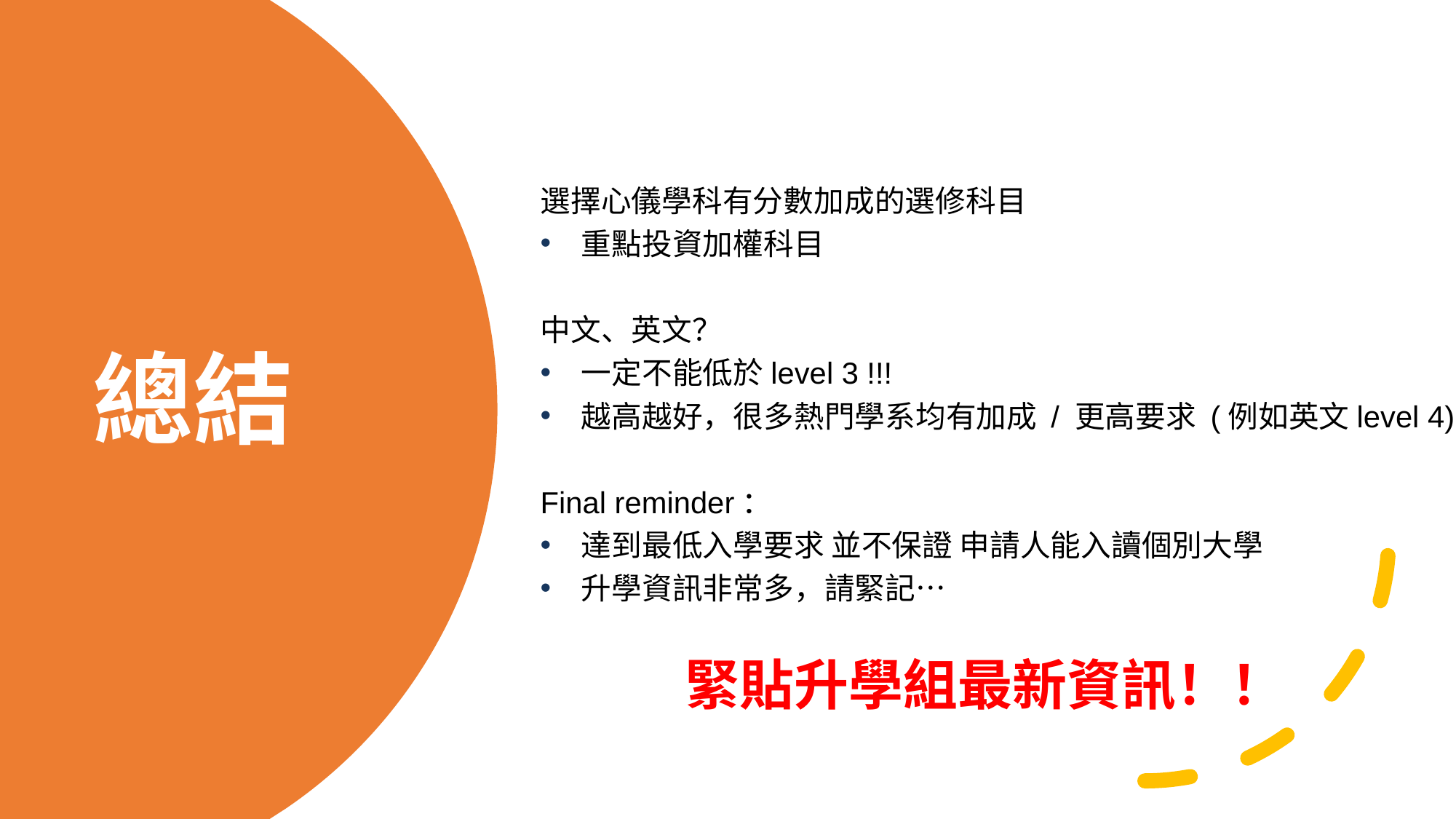

總結
選擇心儀學科有分數加成的選修科目
重點投資加權科目

中文、英文？
一定不能低於level 3 !!!
越高越好，很多熱門學系均有加成 / 更高要求 (例如英文level 4)

Final reminder：
達到最低入學要求 並不保證 申請人能入讀個別大學
升學資訊非常多，請緊記…

緊貼升學組最新資訊！！